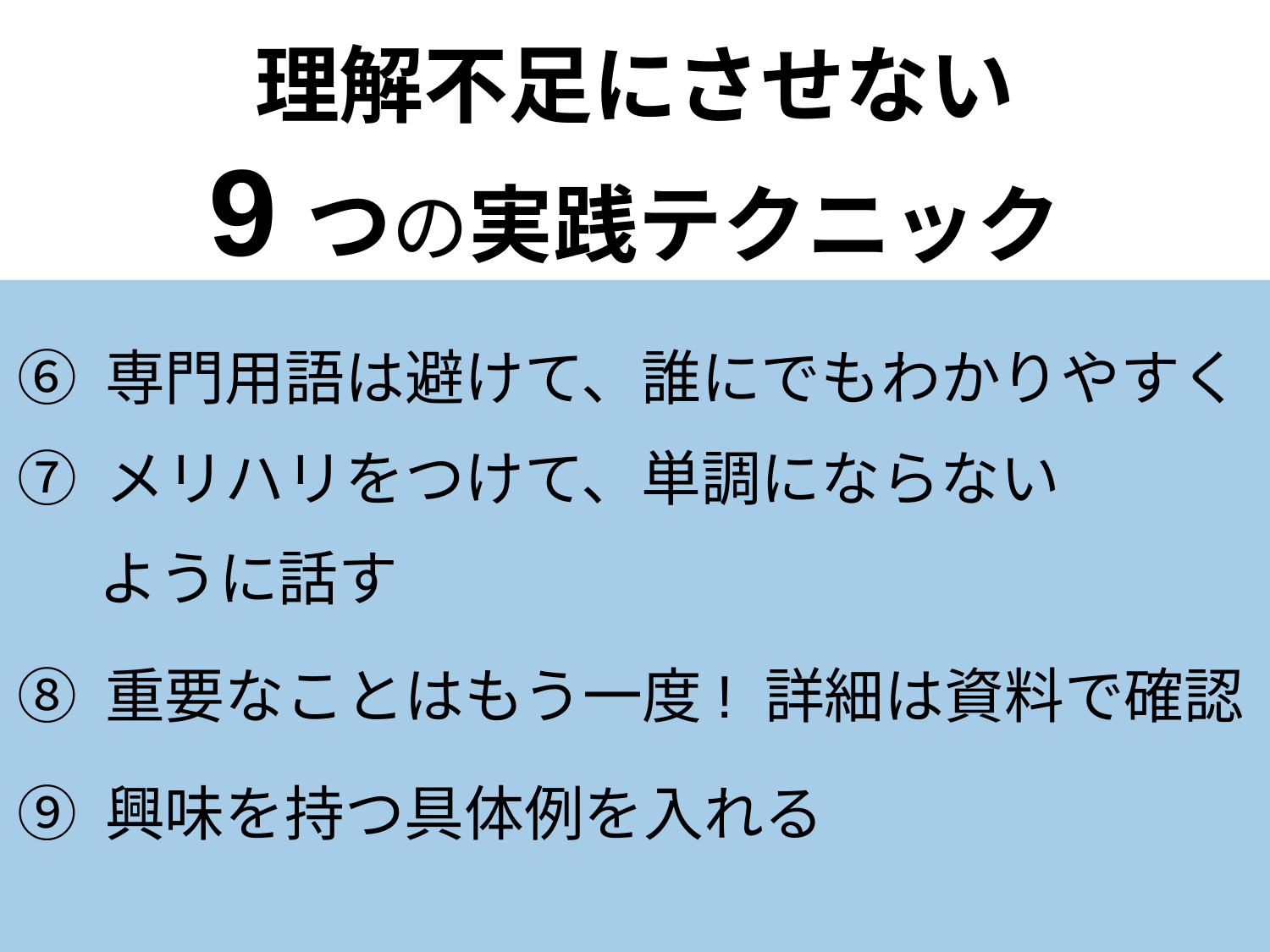

# 理解不足にさせない 9つの実践テクニック

⑥ 専門用語は避けて、誰にでもわかりやすく
⑦ メリハリをつけて、単調にならない
     ように話す
⑧ 重要なことはもう一度! 詳細は資料で確認
⑨ 興味を持つ具体例を入れる